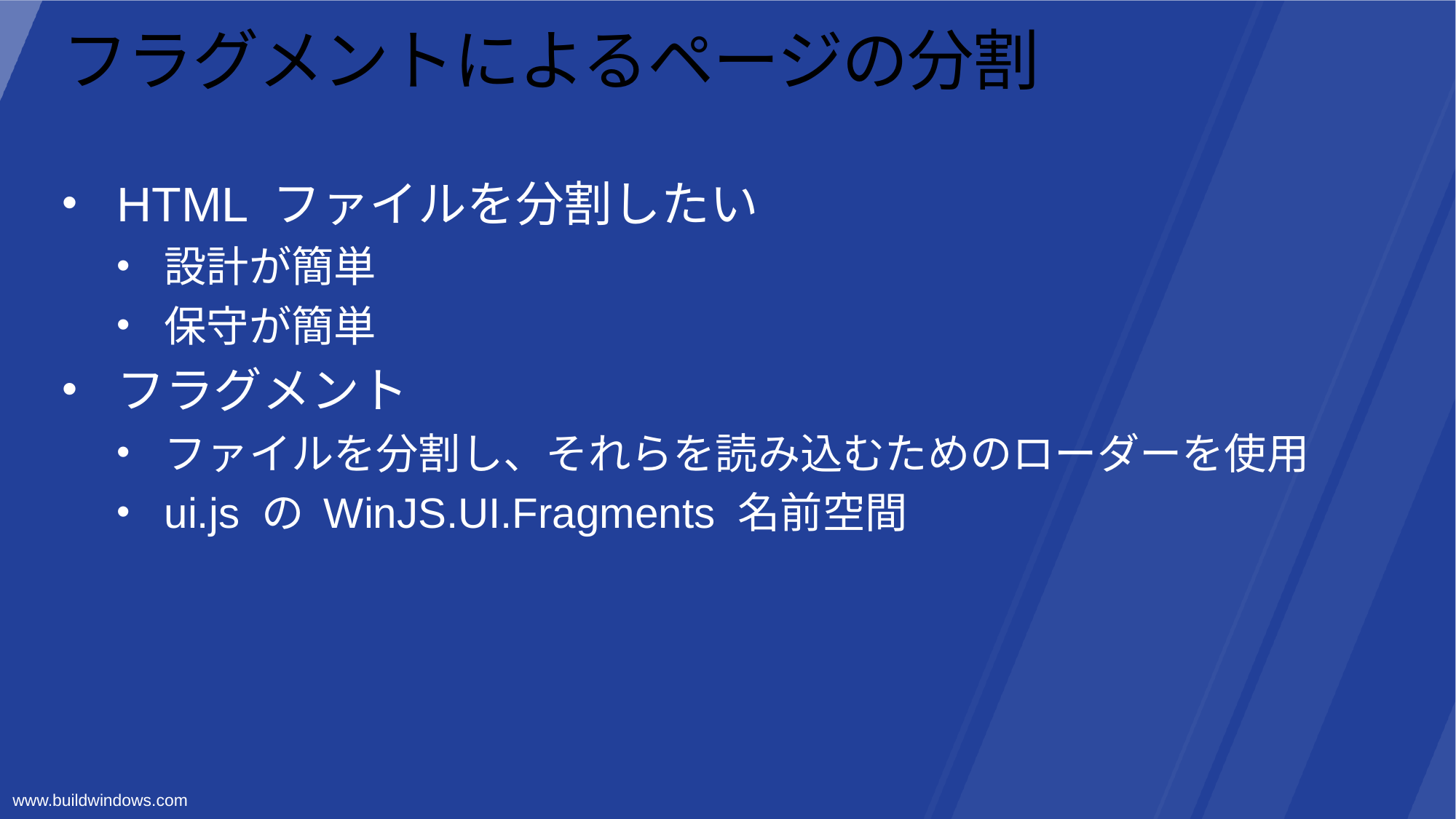

# フラグメントによるページの分割
HTML ファイルを分割したい
設計が簡単
保守が簡単
フラグメント
ファイルを分割し、それらを読み込むためのローダーを使用
ui.js の WinJS.UI.Fragments 名前空間